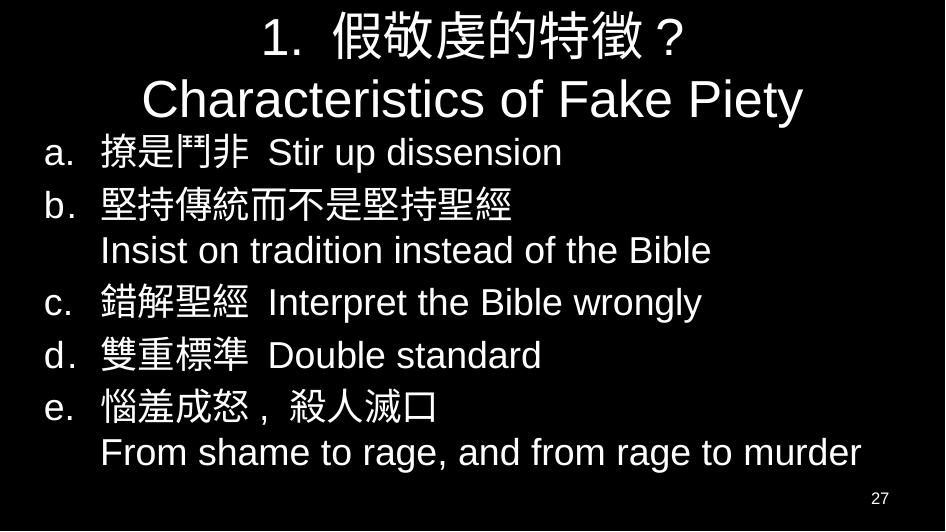

# 1. 假敬虔的特徵? Characteristics of Fake Piety
撩是鬥非 Stir up dissension
堅持傳統而不是堅持聖經
Insist on tradition instead of the Bible
錯解聖經 Interpret the Bible wrongly
雙重標準 Double standard
惱羞成怒, 殺人滅口
From shame to rage, and from rage to murder
27